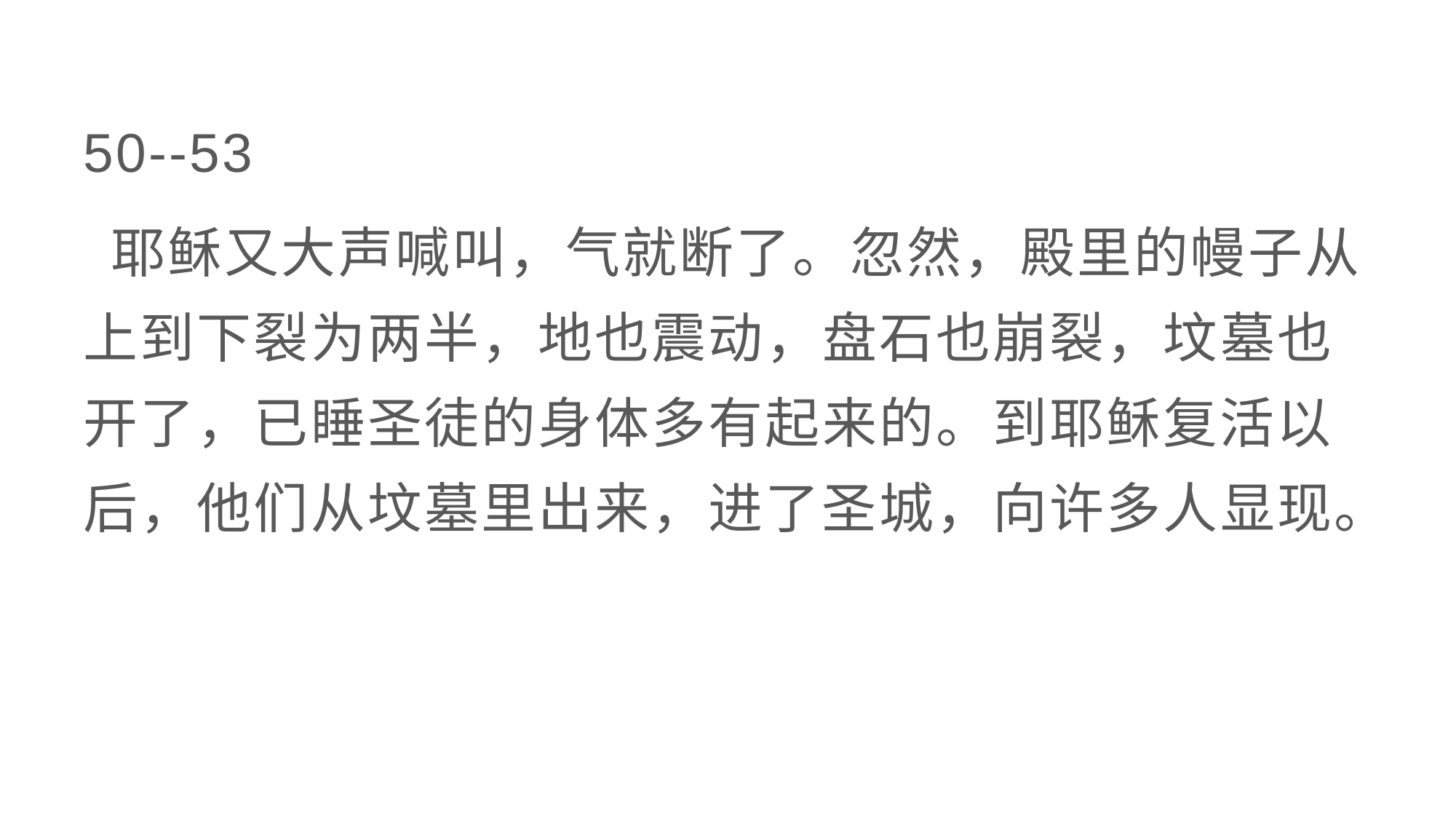

50--53
 耶稣又大声喊叫，气就断了。忽然，殿里的幔子从上到下裂为两半，地也震动，盘石也崩裂，坟墓也开了，已睡圣徒的身体多有起来的。到耶稣复活以后，他们从坟墓里出来，进了圣城，向许多人显现。